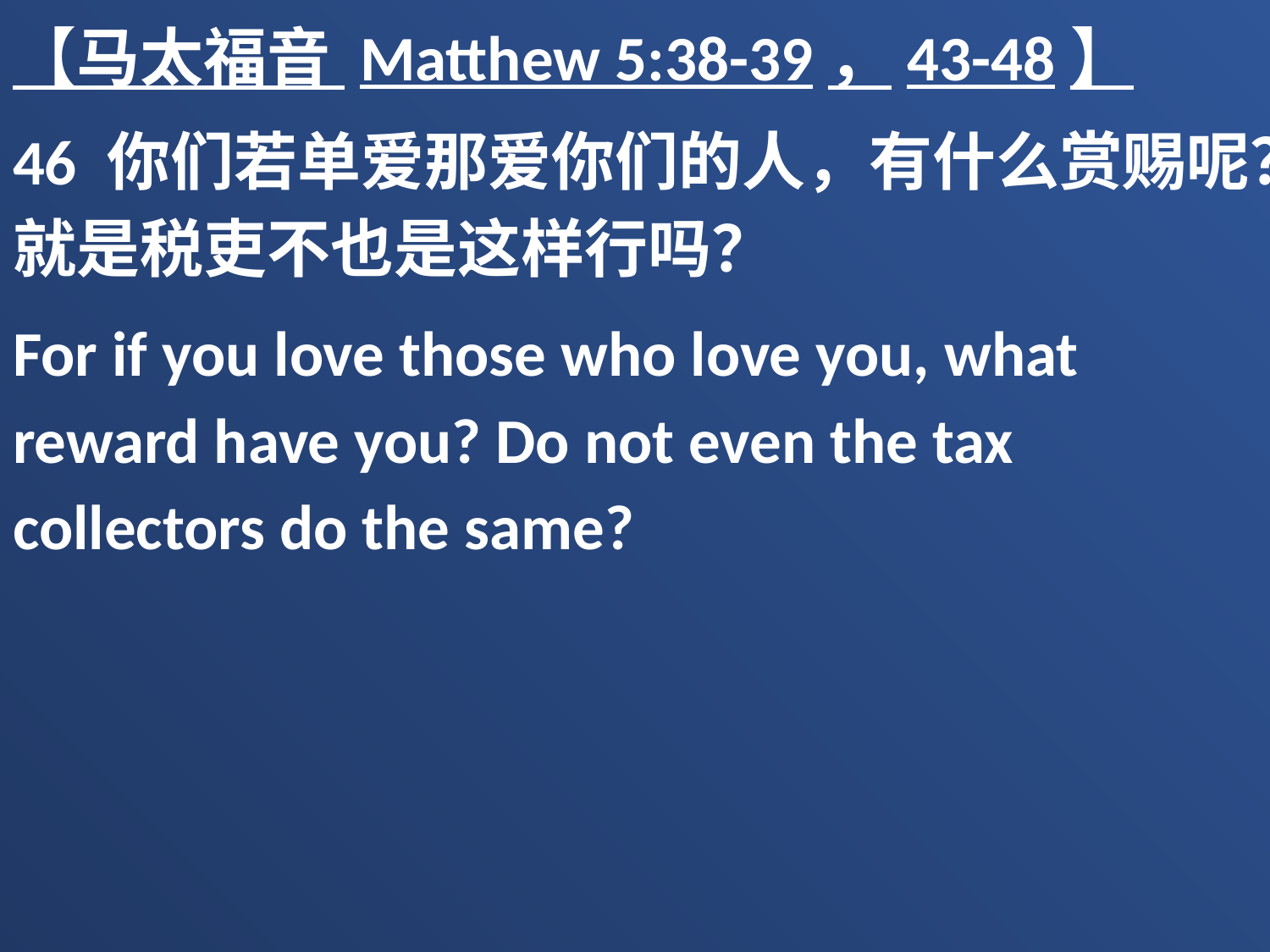

【马太福音 Matthew 5:38-39，43-48】
46 你们若单爱那爱你们的人，有什么赏赐呢？就是税吏不也是这样行吗？
For if you love those who love you, what reward have you? Do not even the tax collectors do the same?